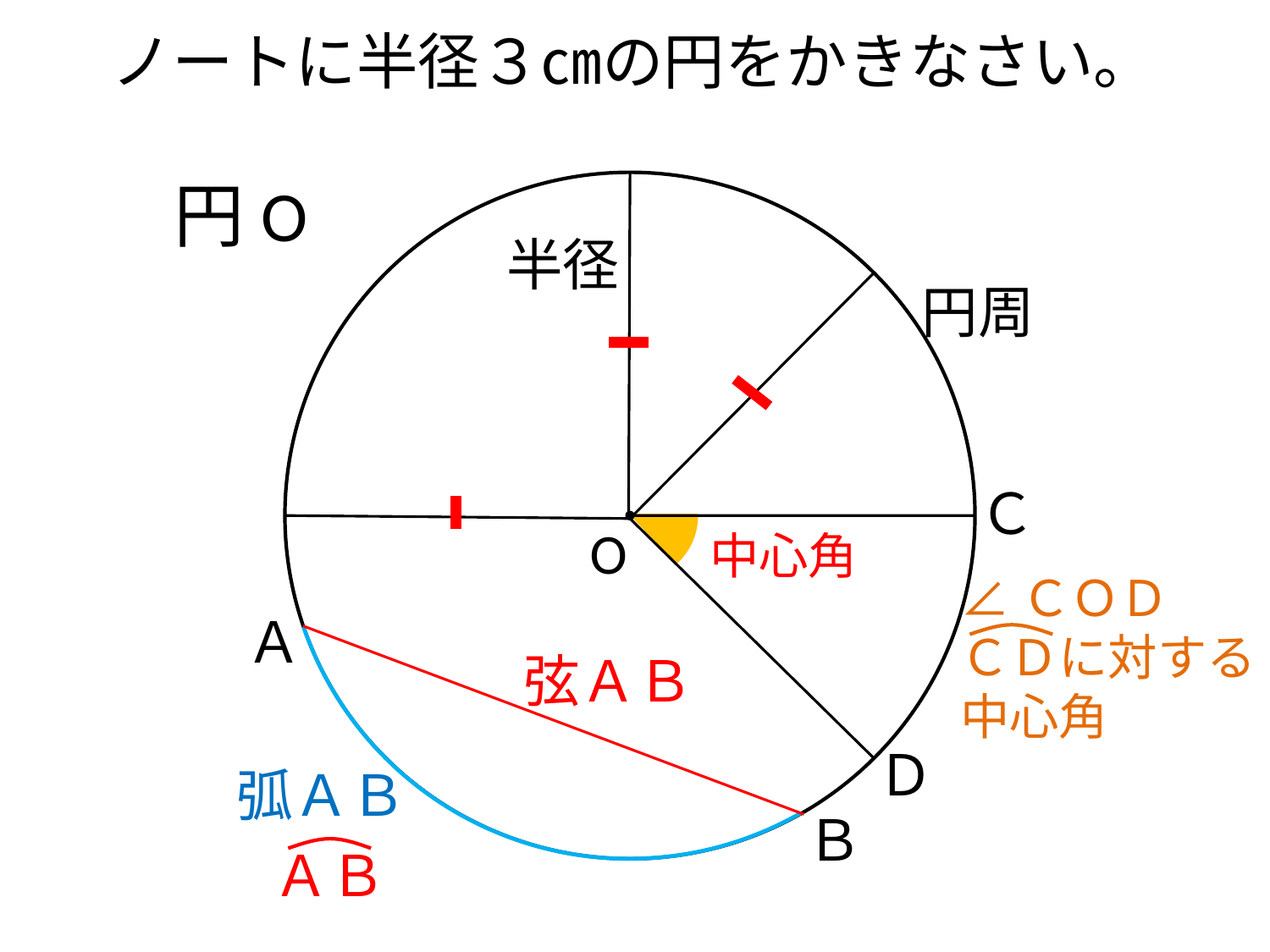

# ノートに半径３㎝の円をかきなさい。
円O

半径
円周

Ｃ
O
中心角
∠ＣＯＤ
ＣＤに対する
中心角
Ａ

弦ＡＢ
Ｄ
弧ＡＢ
Ｂ
ＡＢ